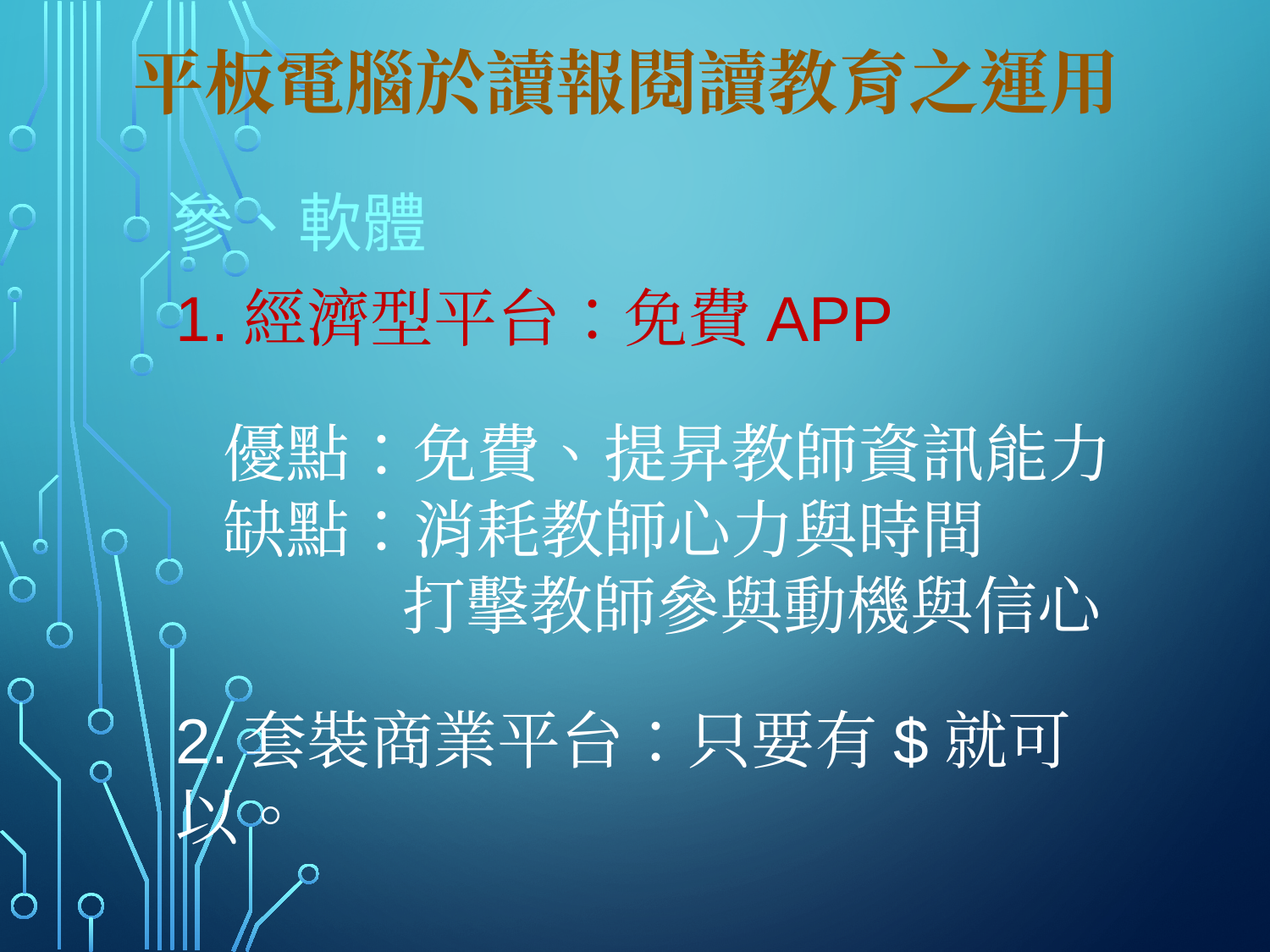

# 平板電腦於讀報閱讀教育之運用
參、軟體
1.經濟型平台：免費APP

  優點：免費、提昇教師資訊能力
  缺點：消耗教師心力與時間
             打擊教師參與動機與信心

2.套裝商業平台：只要有$就可以。